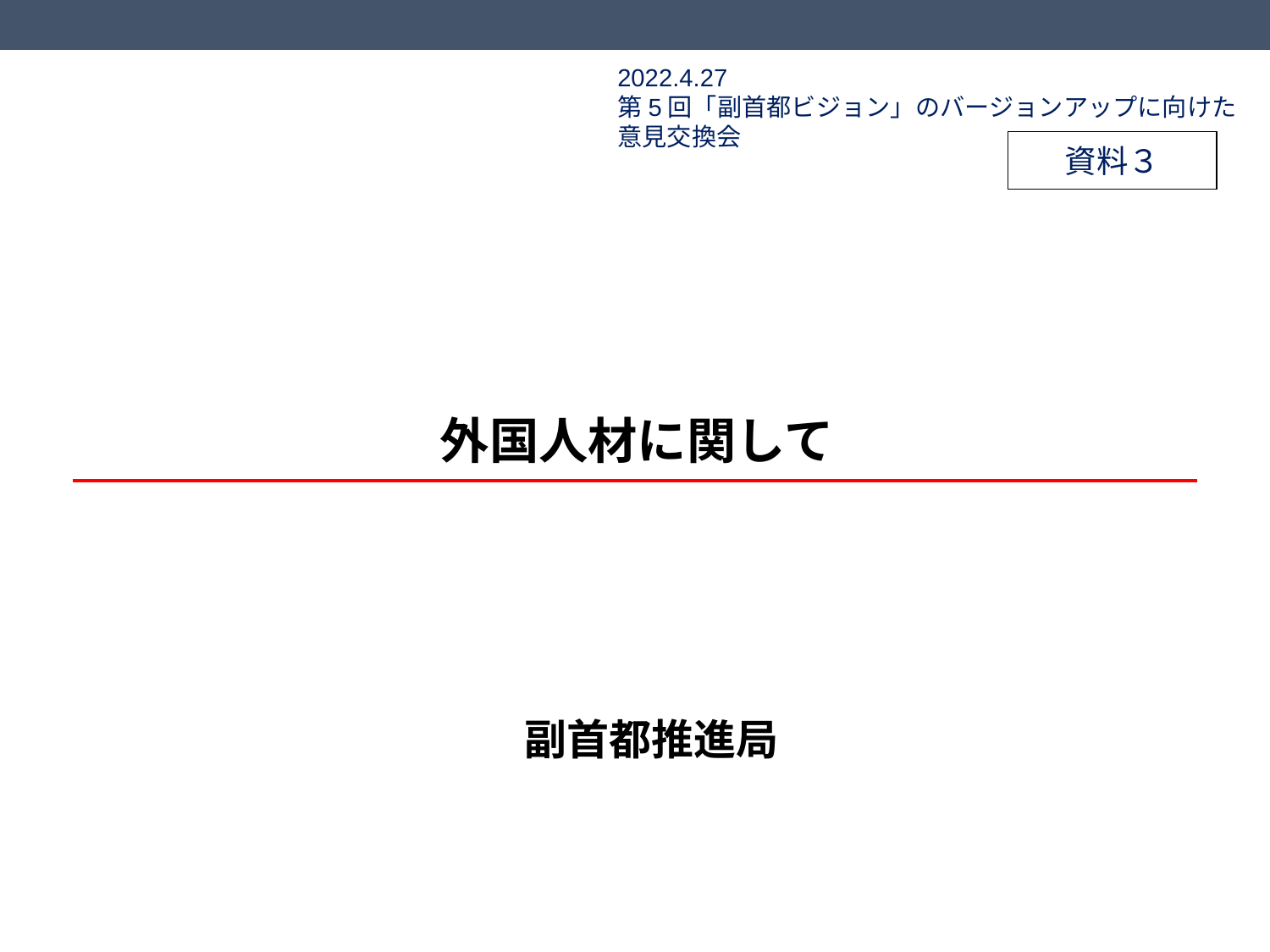

2022.4.27
第5回「副首都ビジョン」のバージョンアップに向けた意見交換会
資料３
# 外国人材に関して

副首都推進局